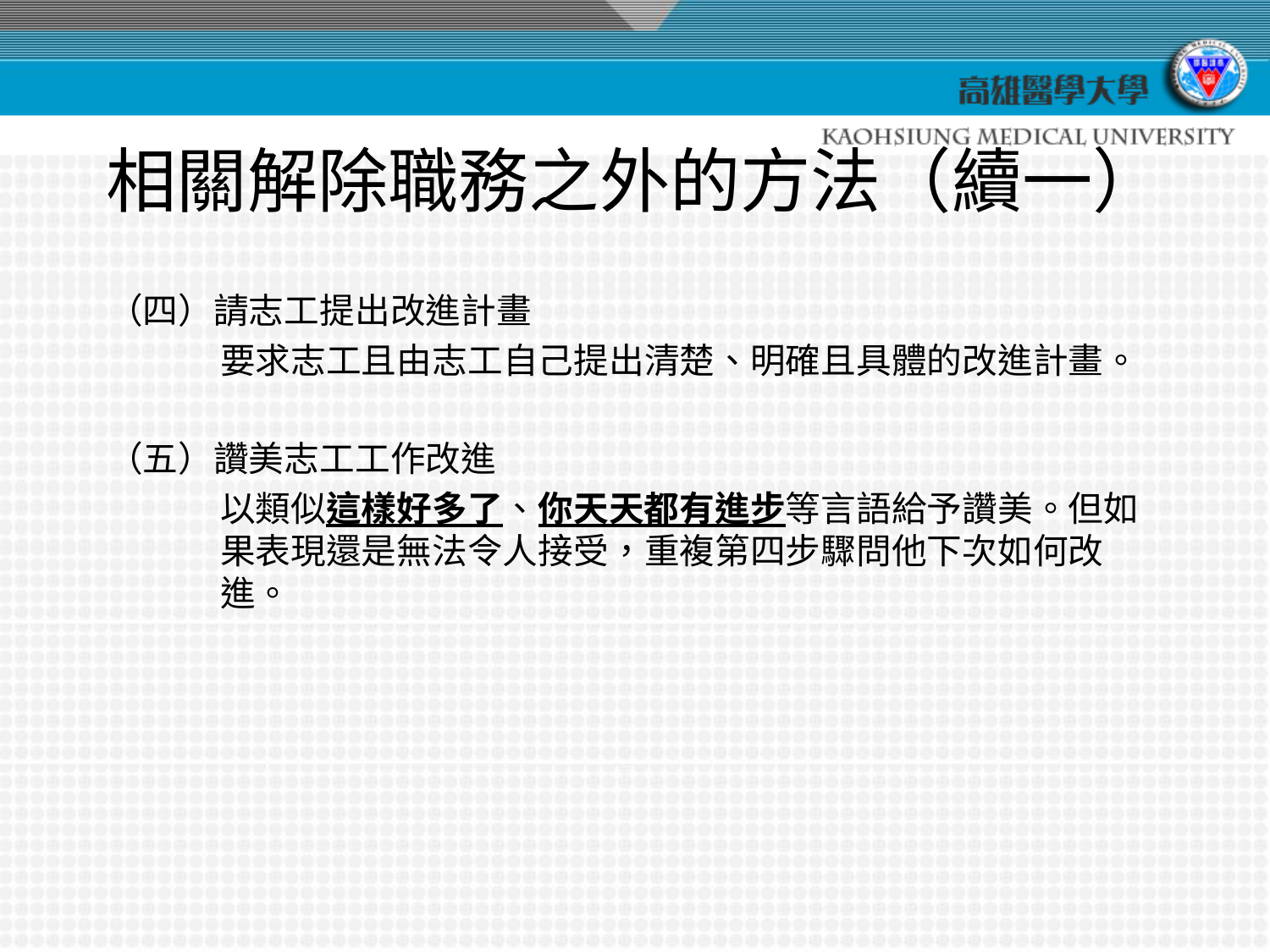

# 相關解除職務之外的方法（續一）
（四）請志工提出改進計畫
要求志工且由志工自己提出清楚、明確且具體的改進計畫。

（五）讚美志工工作改進
以類似這樣好多了、你天天都有進步等言語給予讚美。但如果表現還是無法令人接受，重複第四步驟問他下次如何改進。